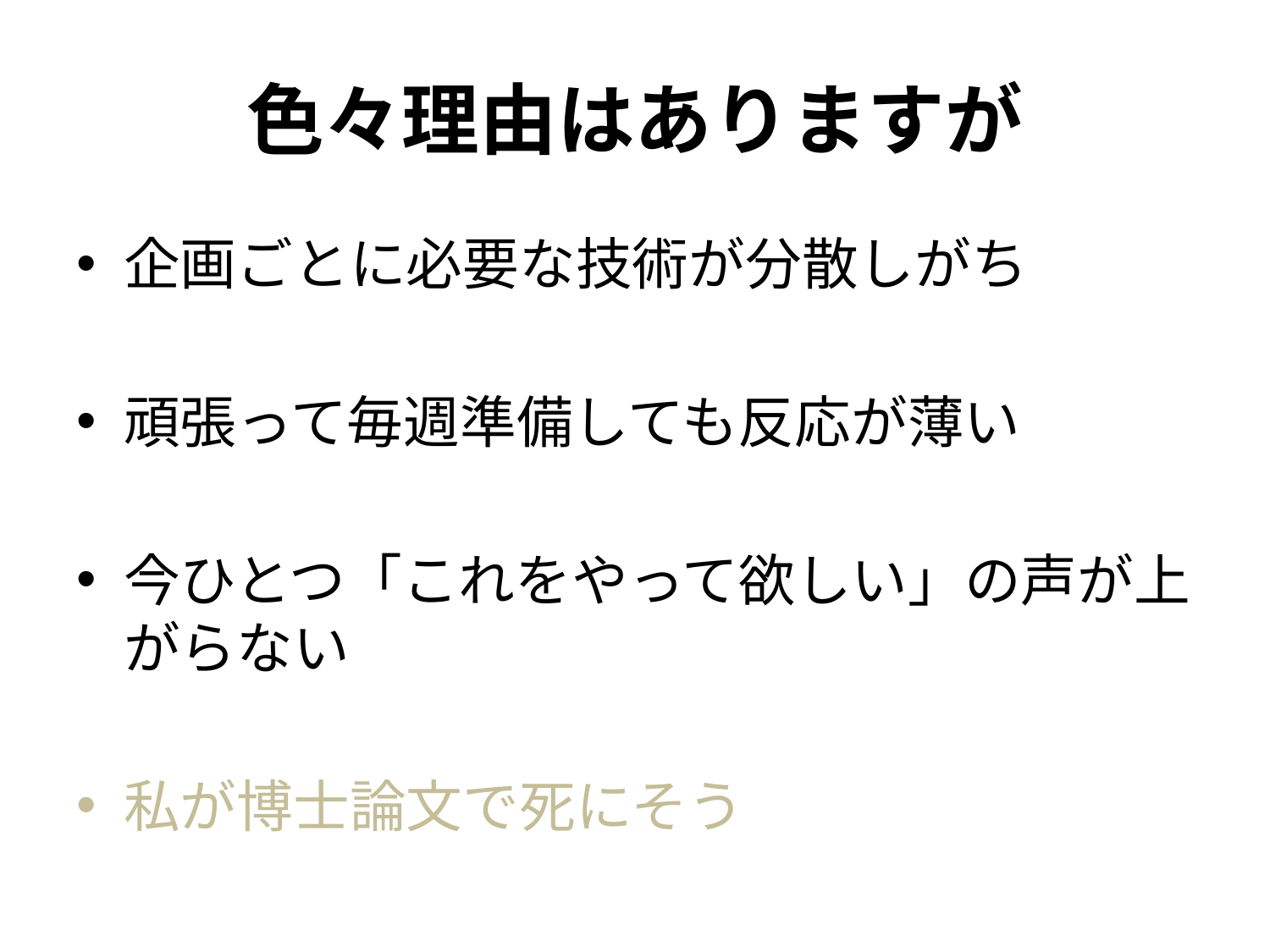

# 色々理由はありますが
企画ごとに必要な技術が分散しがち

頑張って毎週準備しても反応が薄い

今ひとつ「これをやって欲しい」の声が上がらない

私が博士論文で死にそう